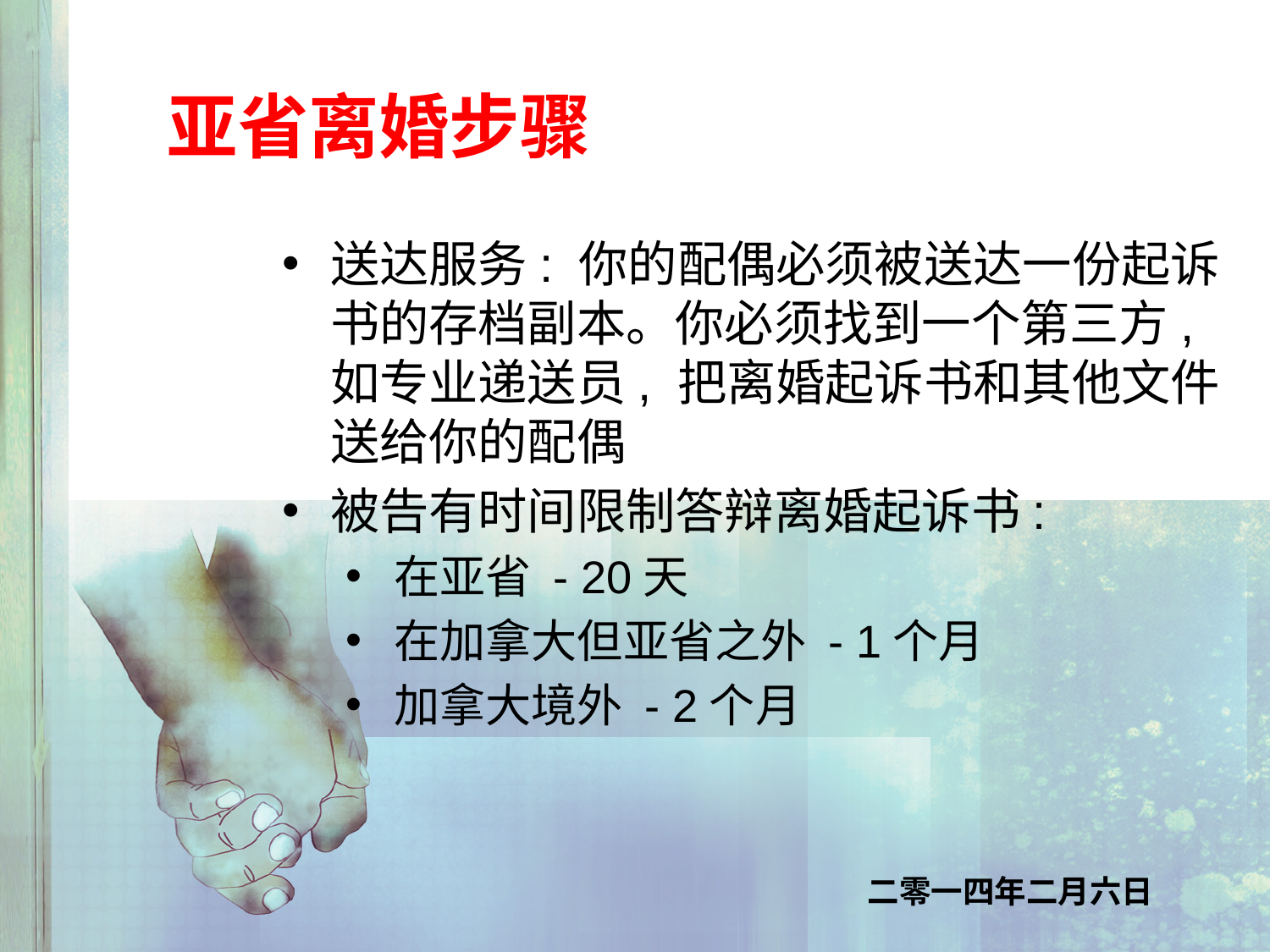

亚省离婚步骤

送达服务: 你的配偶必须被送达一份起诉书的存档副本。你必须找到一个第三方, 如专业递送员, 把离婚起诉书和其他文件送给你的配偶
被告有时间限制答辩离婚起诉书:
在亚省 - 20天
在加拿大但亚省之外 - 1个月
加拿大境外 - 2个月

二零一四年二月六日